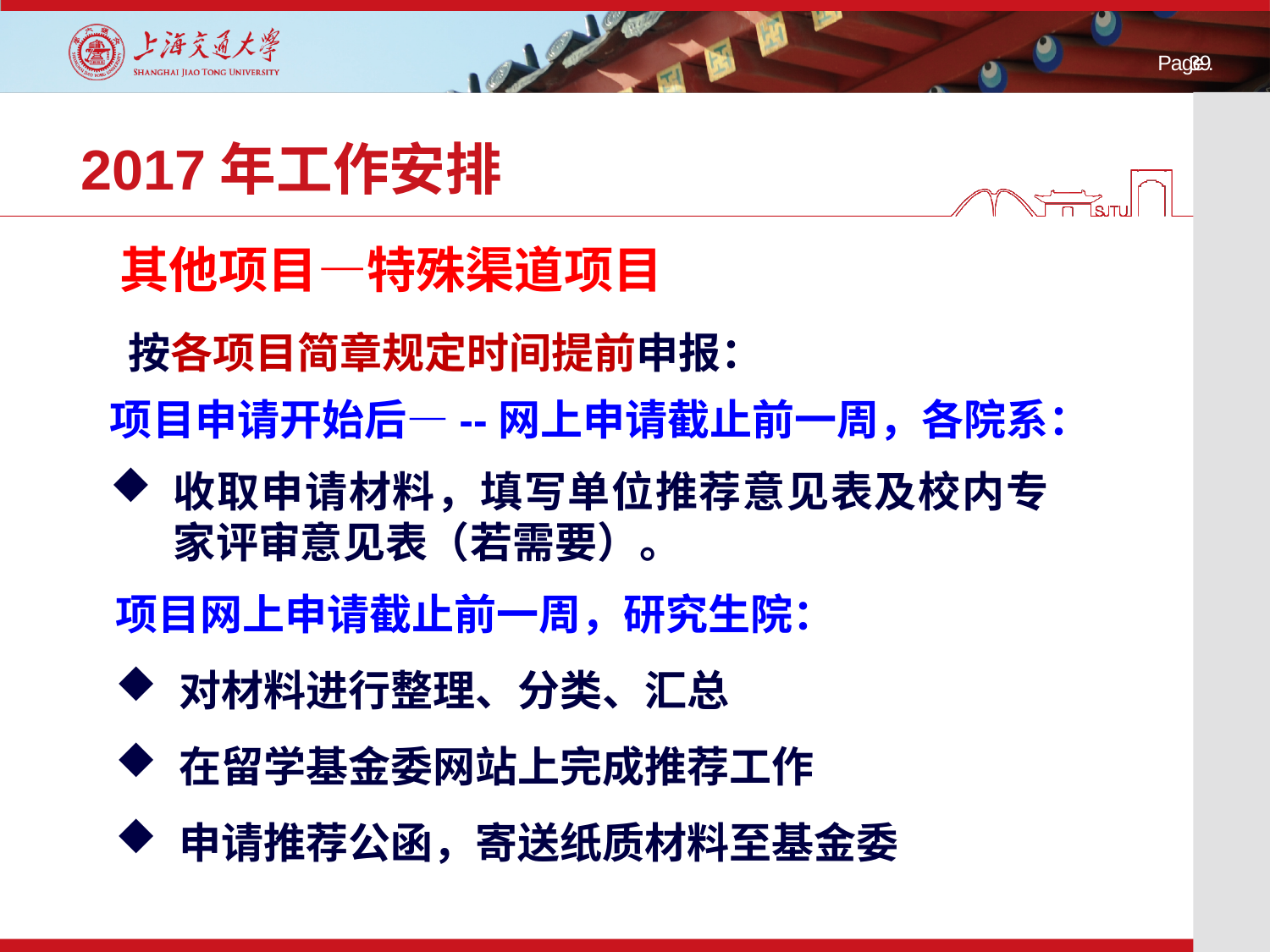

# 2017年工作安排
 其他项目—特殊渠道项目

按各项目简章规定时间提前申报：
项目申请开始后—--网上申请截止前一周，各院系：
收取申请材料，填写单位推荐意见表及校内专家评审意见表（若需要）。
项目网上申请截止前一周，研究生院：
对材料进行整理、分类、汇总
在留学基金委网站上完成推荐工作
申请推荐公函，寄送纸质材料至基金委